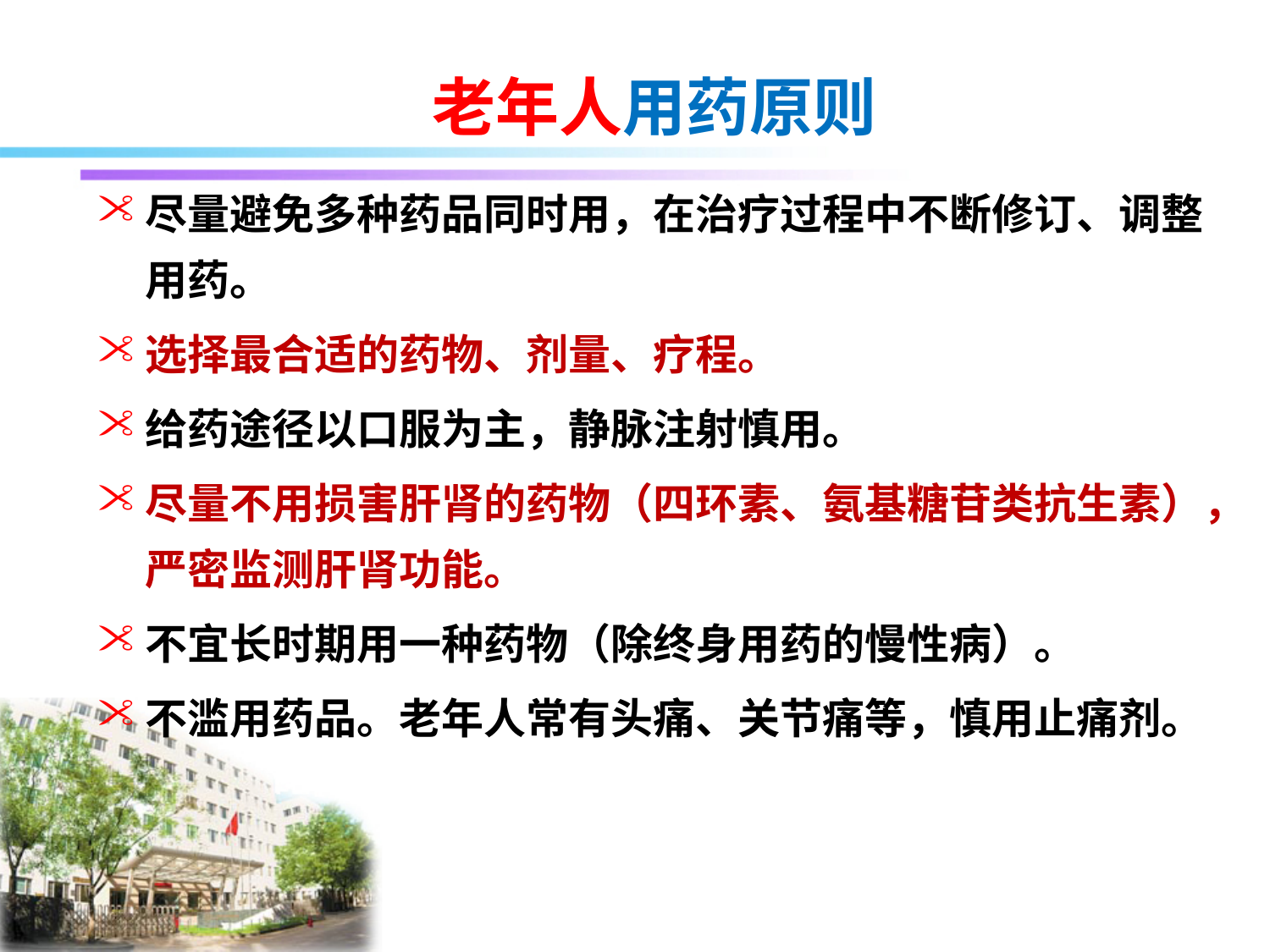

# 老年人用药原则
尽量避免多种药品同时用，在治疗过程中不断修订、调整用药。
选择最合适的药物、剂量、疗程。
给药途径以口服为主，静脉注射慎用。
尽量不用损害肝肾的药物（四环素、氨基糖苷类抗生素），严密监测肝肾功能。
不宜长时期用一种药物（除终身用药的慢性病）。
不滥用药品。老年人常有头痛、关节痛等，慎用止痛剂。